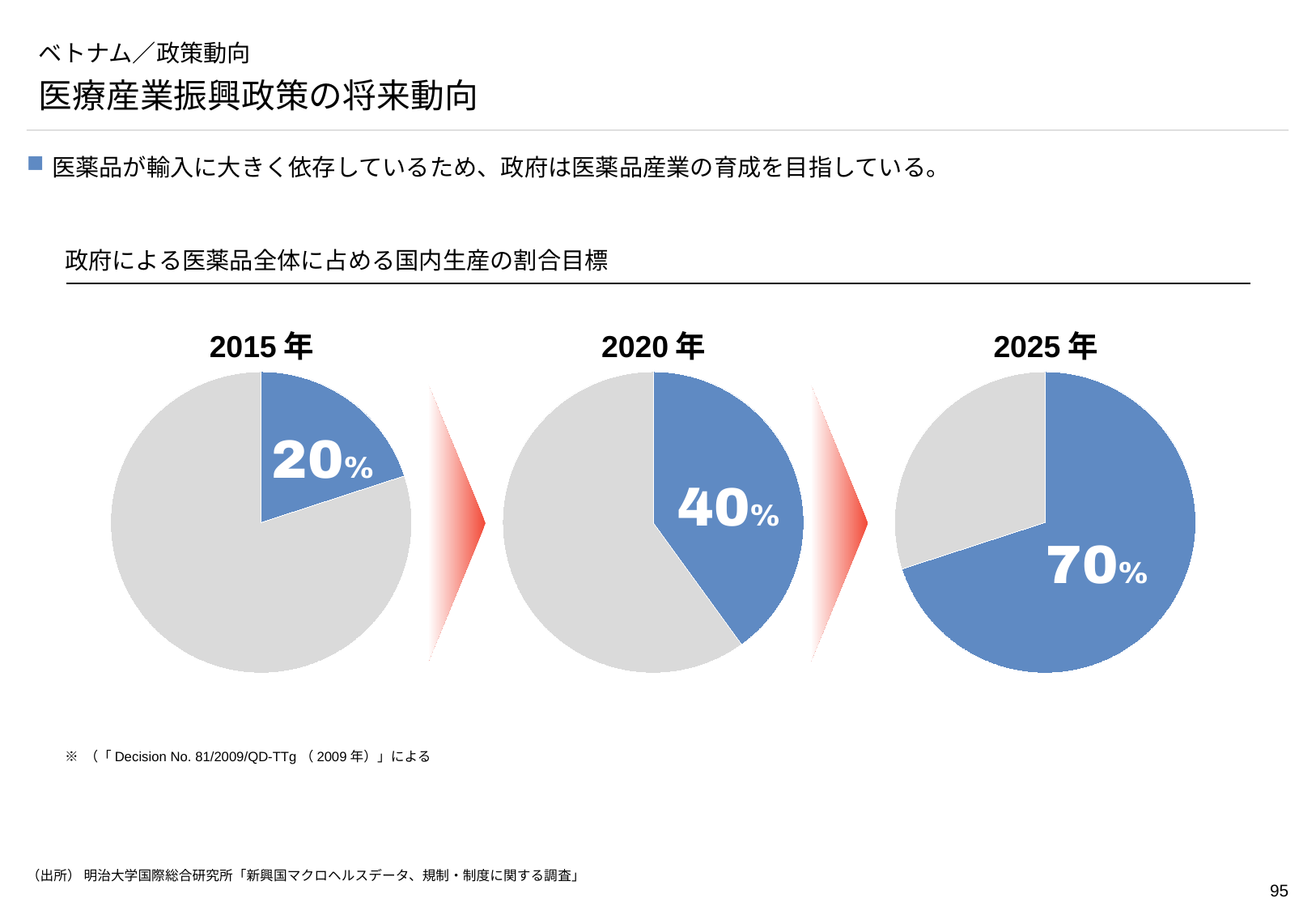

# ベトナム／政策動向
医療産業振興政策の将来動向
医薬品が輸入に大きく依存しているため、政府は医薬品産業の育成を目指している。
政府による医薬品全体に占める国内生産の割合目標
2015年
2020年
2025年

### Chart

| Category | 列1 |
|---|---|
| 第 1 四半期 | 20.0 |
| 第 2 四半期 | 80.0 |

### Chart

| Category | 列1 |
|---|---|
| 第 1 四半期 | 40.0 |
| 第 2 四半期 | 60.0 |

### Chart

| Category | 列1 |
|---|---|
| 第 1 四半期 | 70.0 |
| 第 2 四半期 | 30.0 |
20%
40%

70%
※ （「Decision No. 81/2009/QD-TTg（2009年）」による
（出所） 明治大学国際総合研究所「新興国マクロヘルスデータ、規制・制度に関する調査」